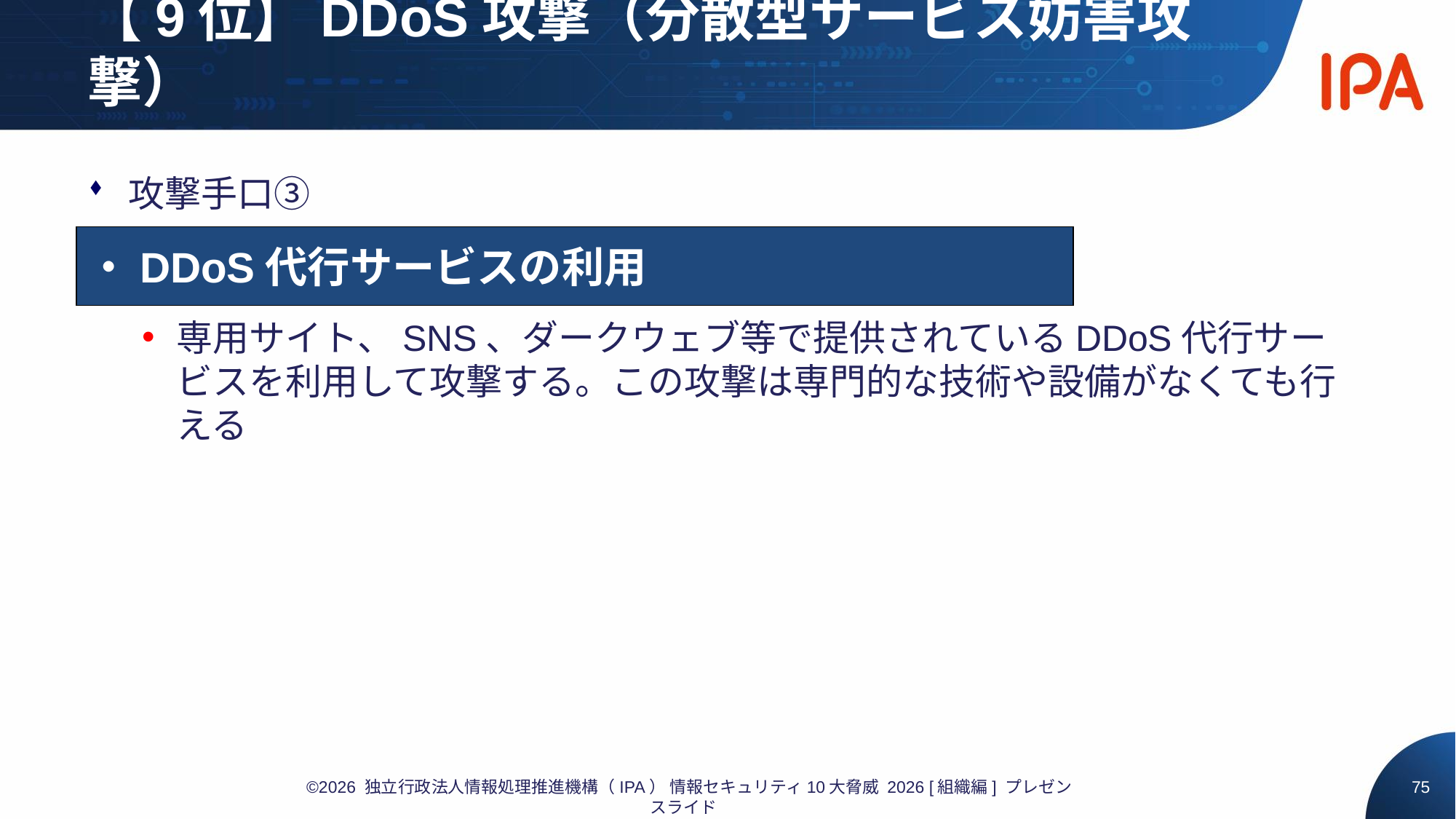

# 【9位】DDoS攻撃（分散型サービス妨害攻撃）
攻撃手口③

専用サイト、SNS、ダークウェブ等で提供されているDDoS代行サービスを利用して攻撃する。この攻撃は専門的な技術や設備がなくても行える

・DDoS代行サービスの利用
75
©2026 独立行政法人情報処理推進機構（IPA） 情報セキュリティ10大脅威 2026 [組織編] プレゼンスライド